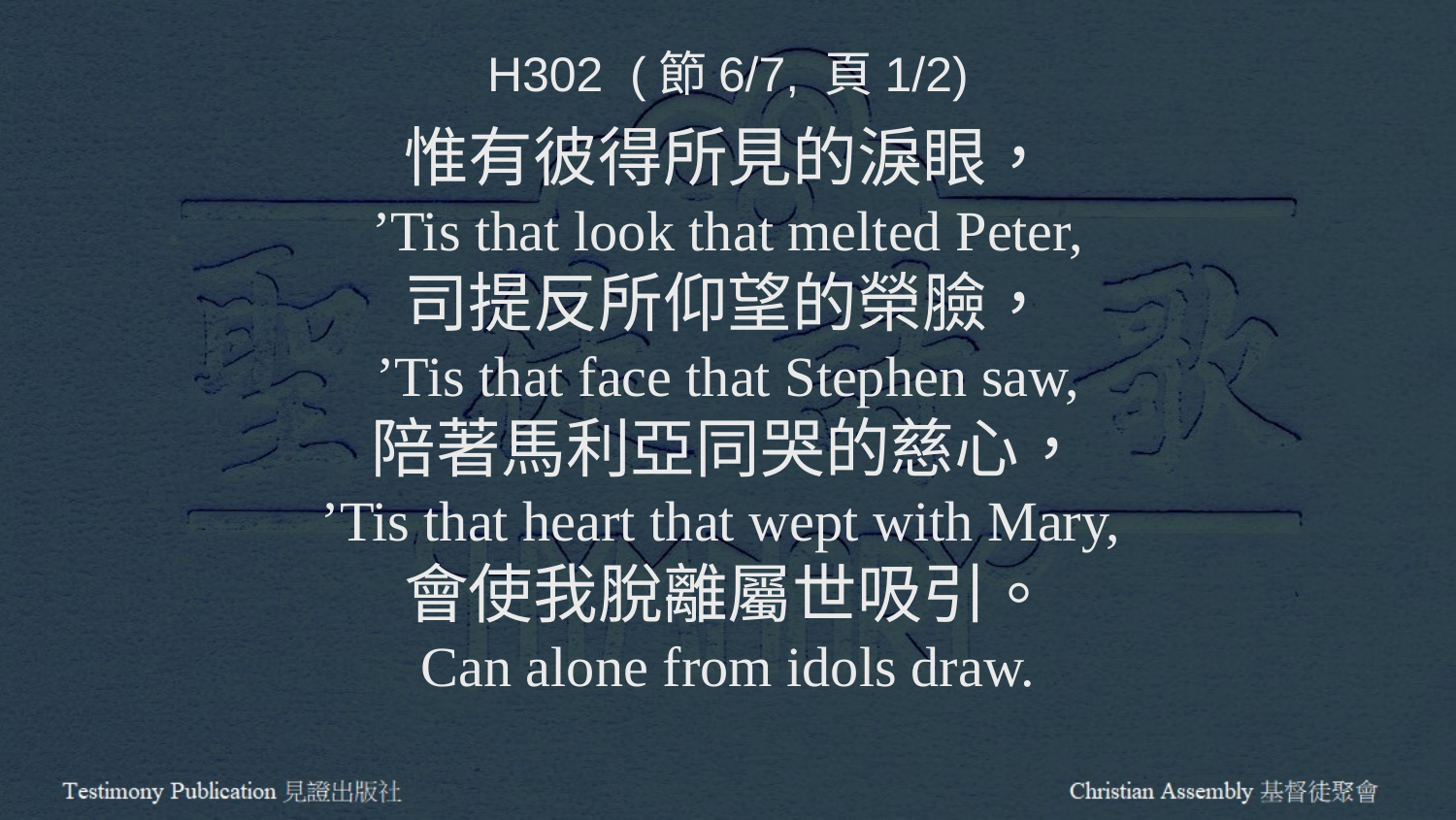

H302  (節6/7, 頁1/2)
惟有彼得所見的淚眼，
’Tis that look that melted Peter,
司提反所仰望的榮臉，
’Tis that face that Stephen saw,
陪著馬利亞同哭的慈心，
’Tis that heart that wept with Mary,
會使我脫離屬世吸引。
Can alone from idols draw.